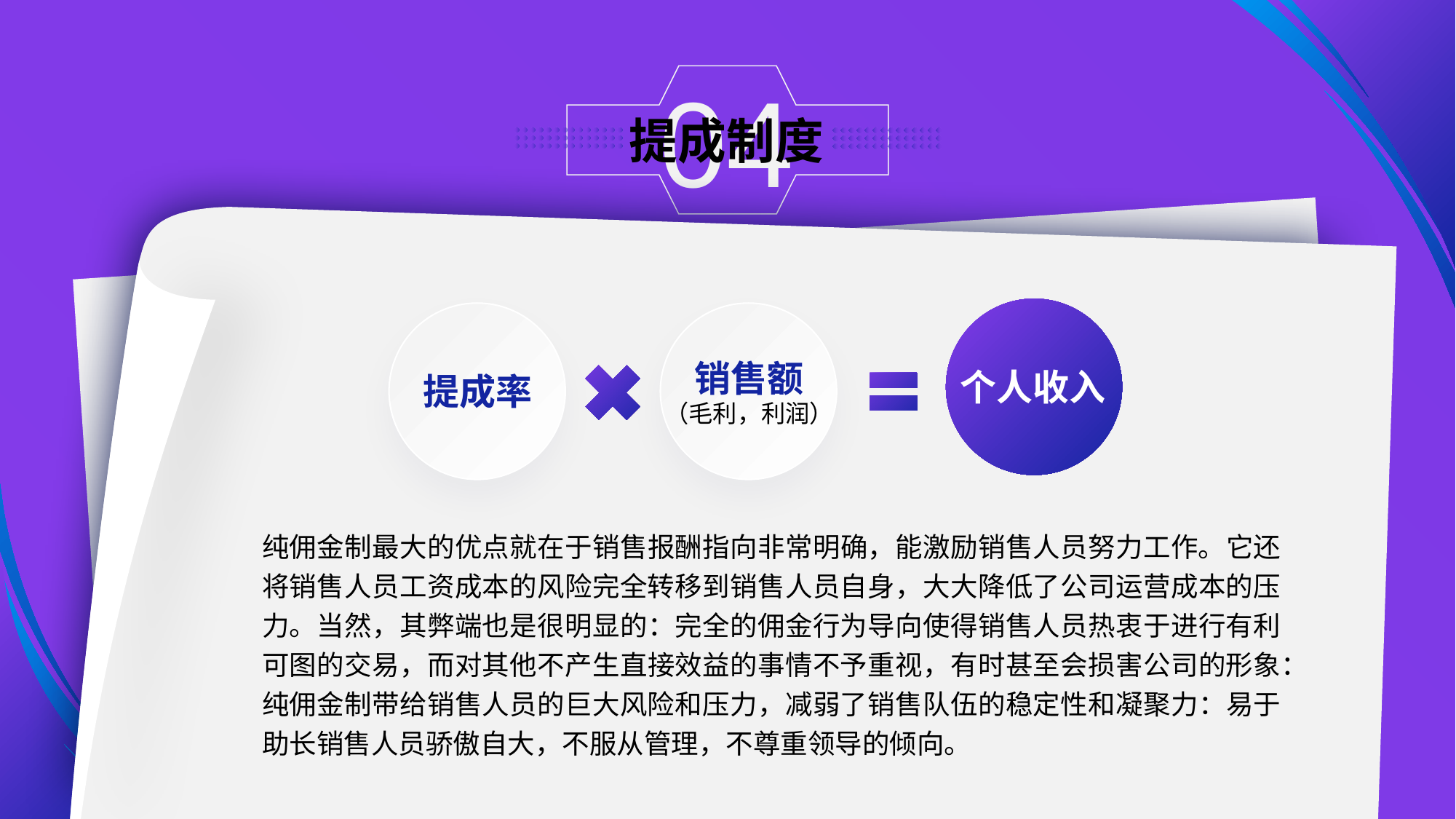

04
提成制度

销售额

个人收入
提成率
（毛利，利润）
纯佣金制最大的优点就在于销售报酬指向非常明确，能激励销售人员努力工作。它还将销售人员工资成本的风险完全转移到销售人员自身，大大降低了公司运营成本的压力。当然，其弊端也是很明显的：完全的佣金行为导向使得销售人员热衷于进行有利可图的交易，而对其他不产生直接效益的事情不予重视，有时甚至会损害公司的形象：纯佣金制带给销售人员的巨大风险和压力，减弱了销售队伍的稳定性和凝聚力：易于助长销售人员骄傲自大，不服从管理，不尊重领导的倾向。